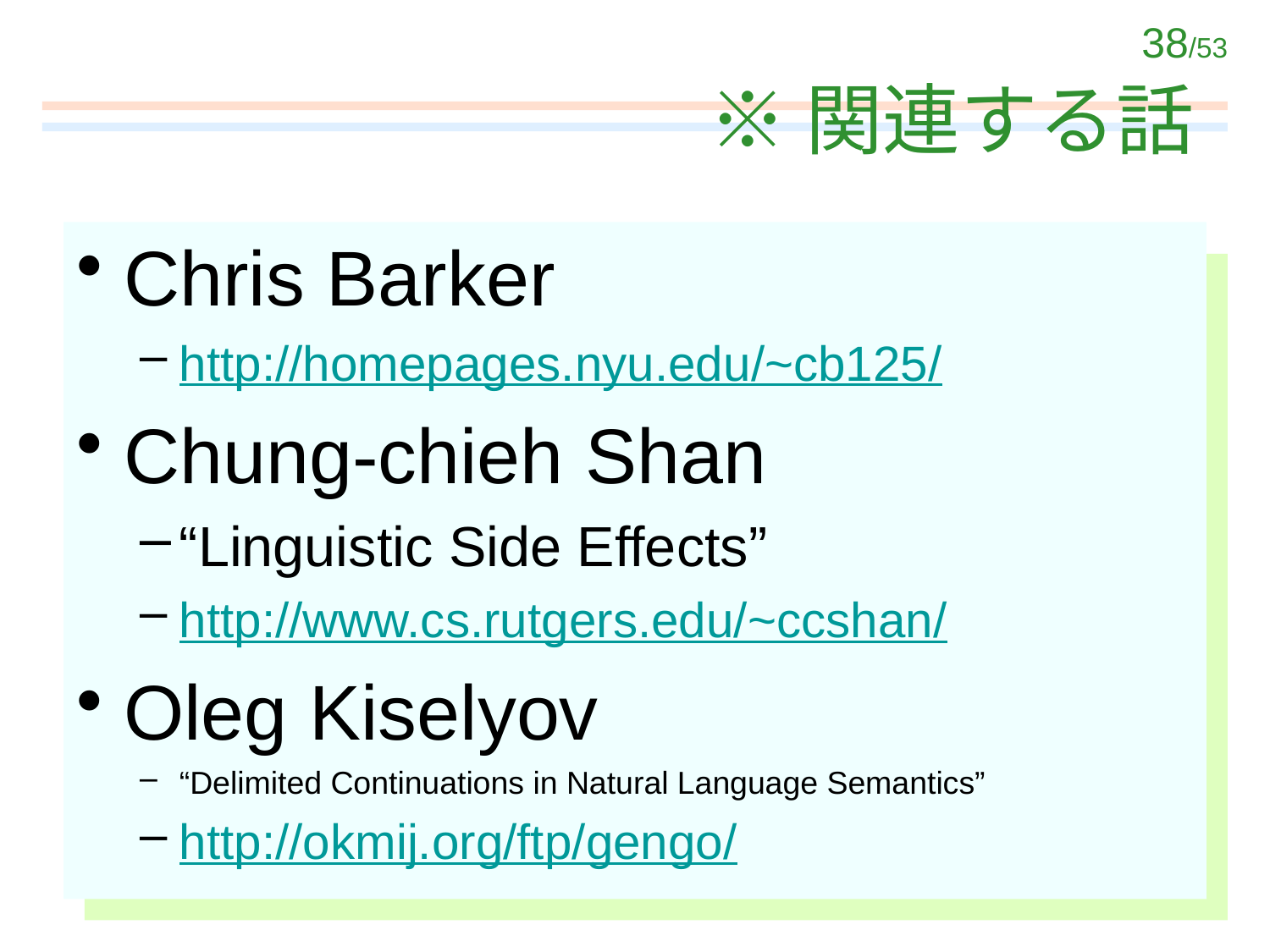

# ※関連する話
Chris Barker
http://homepages.nyu.edu/~cb125/
Chung-chieh Shan
“Linguistic Side Effects”
http://www.cs.rutgers.edu/~ccshan/
Oleg Kiselyov
“Delimited Continuations in Natural Language Semantics”
http://okmij.org/ftp/gengo/